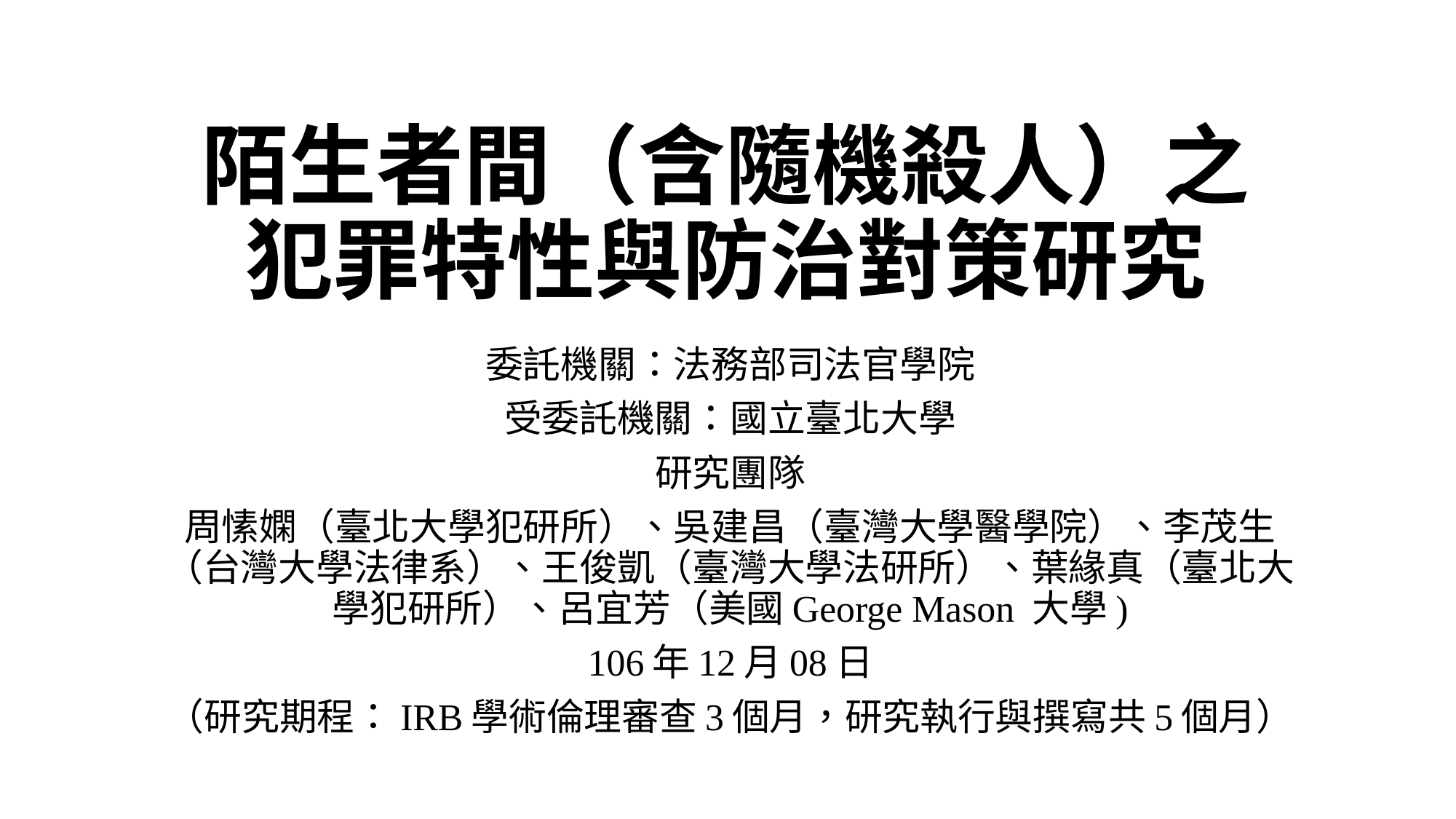

# 陌生者間（含隨機殺人）之犯罪特性與防治對策研究
委託機關：法務部司法官學院
受委託機關：國立臺北大學
研究團隊
周愫嫻（臺北大學犯研所）、吳建昌（臺灣大學醫學院）、李茂生（台灣大學法律系）、王俊凱（臺灣大學法研所）、葉緣真（臺北大學犯研所）、呂宜芳（美國George Mason 大學)
106年12月08日
（研究期程：IRB學術倫理審查3個月，研究執行與撰寫共5個月）